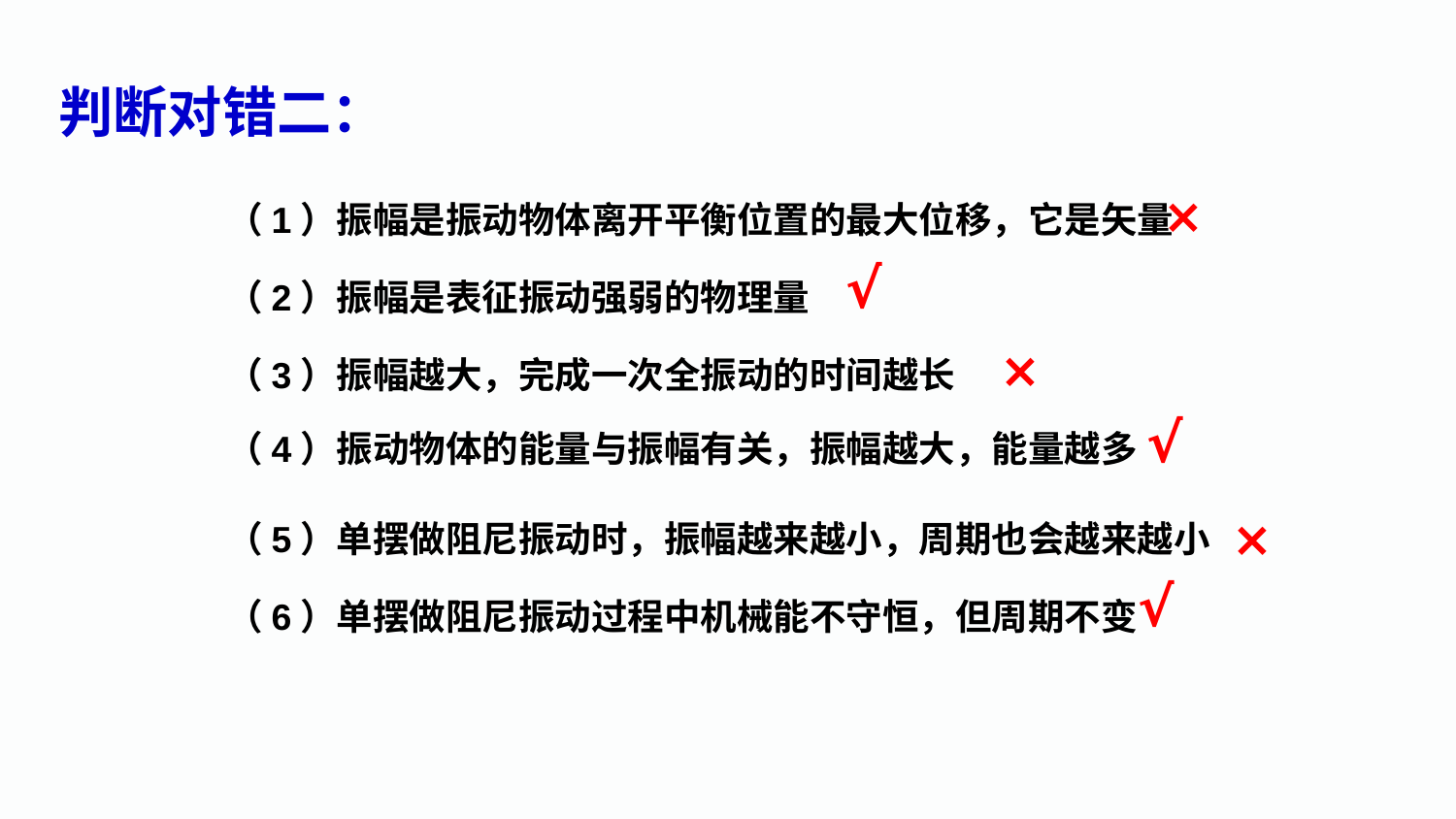

判断对错二：
（1）振幅是振动物体离开平衡位置的最大位移，它是矢量
×
√
（2）振幅是表征振动强弱的物理量
（3）振幅越大，完成一次全振动的时间越长
×
√
（4）振动物体的能量与振幅有关，振幅越大，能量越多
（5）单摆做阻尼振动时，振幅越来越小，周期也会越来越小
×
√
（6）单摆做阻尼振动过程中机械能不守恒，但周期不变